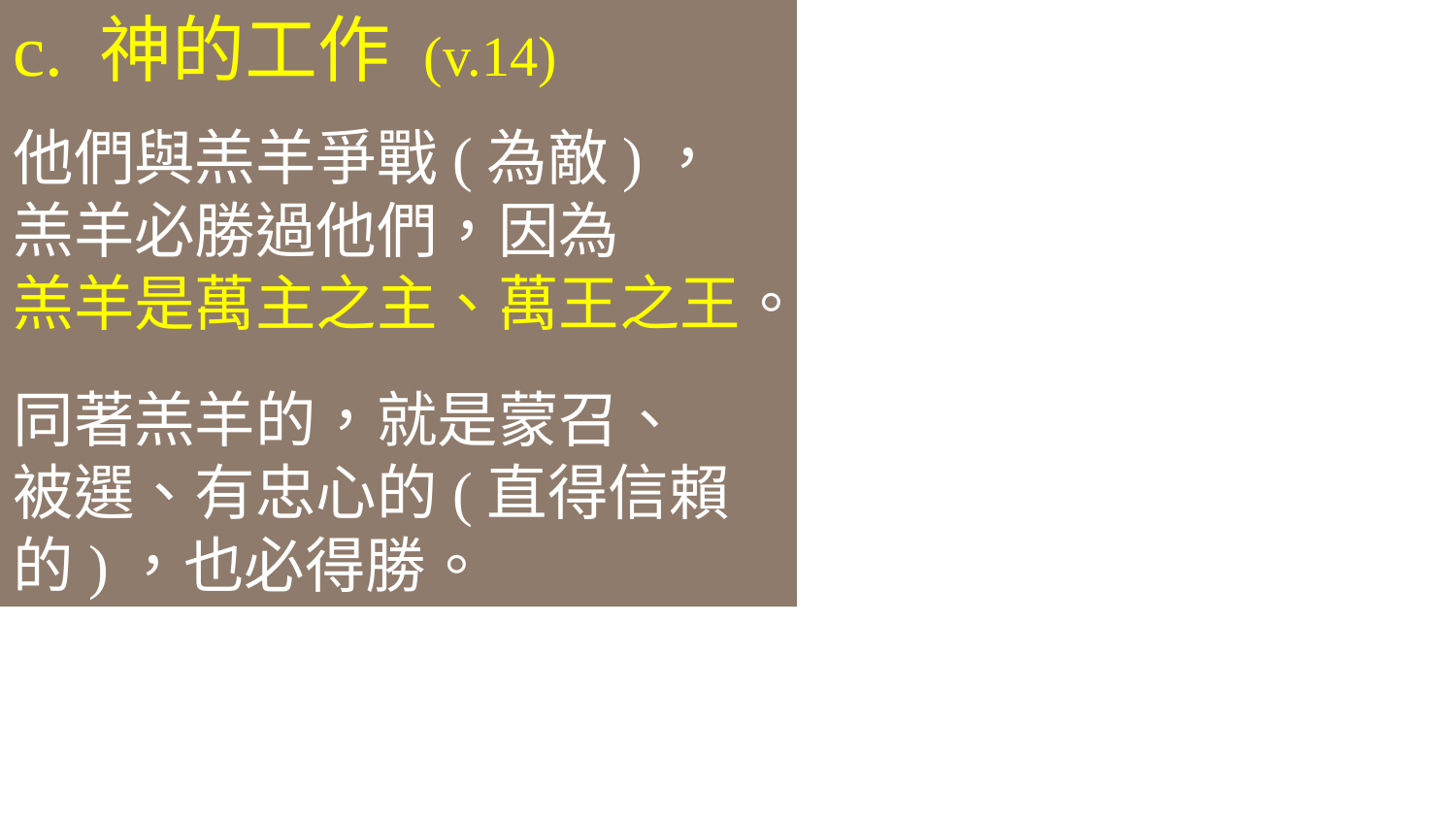

c. 神的工作 (v.14)

他們與羔羊爭戰(為敵)，
羔羊必勝過他們，因為
羔羊是萬主之主、萬王之王。

同著羔羊的，就是蒙召、
被選、有忠心的(直得信賴的)，也必得勝。
#